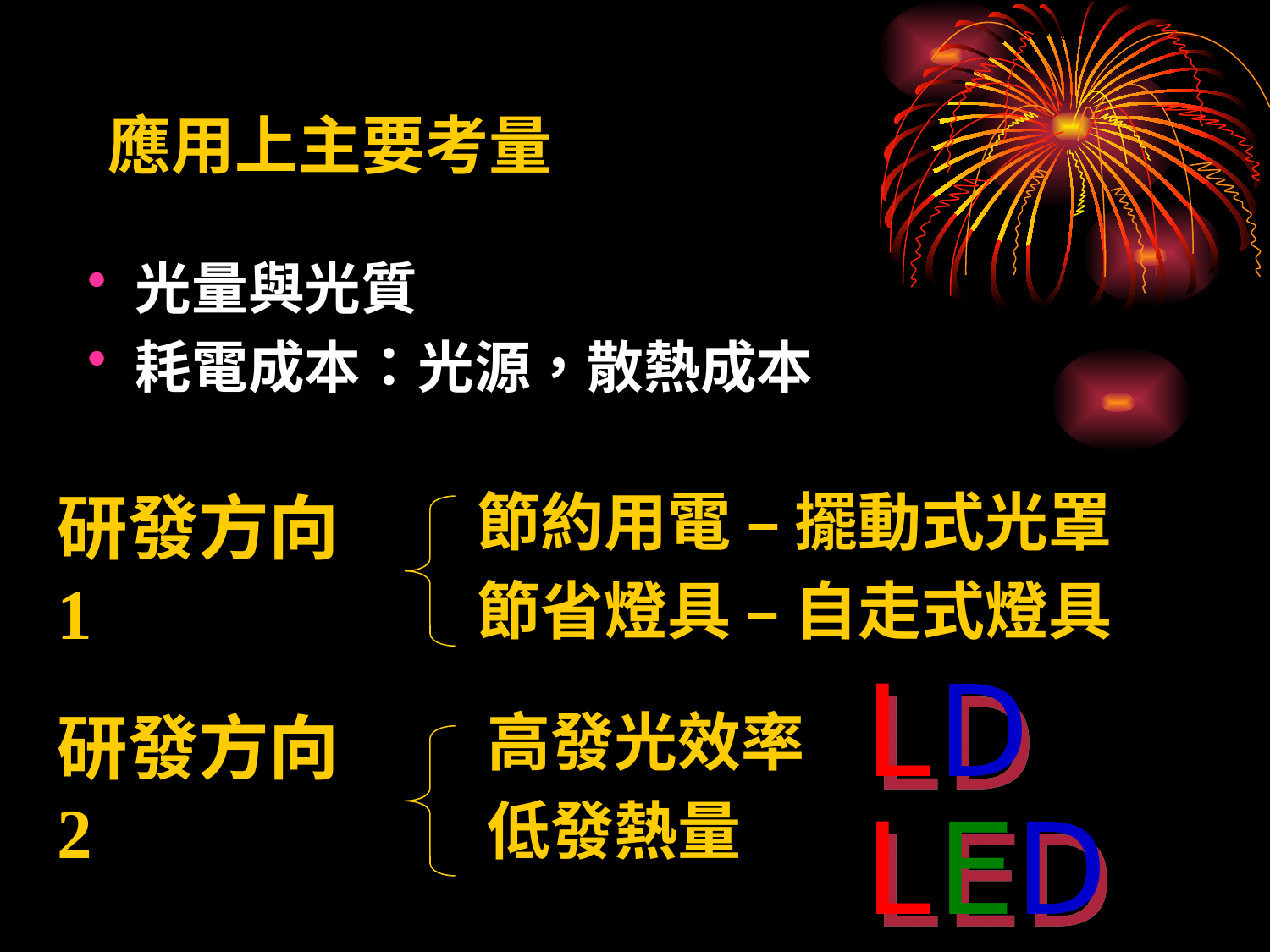

# 應用上主要考量
光量與光質
耗電成本：光源，散熱成本
節約用電 – 擺動式光罩
節省燈具 – 自走式燈具

研發方向1
LD
高發光效率
低發熱量

研發方向2
LED